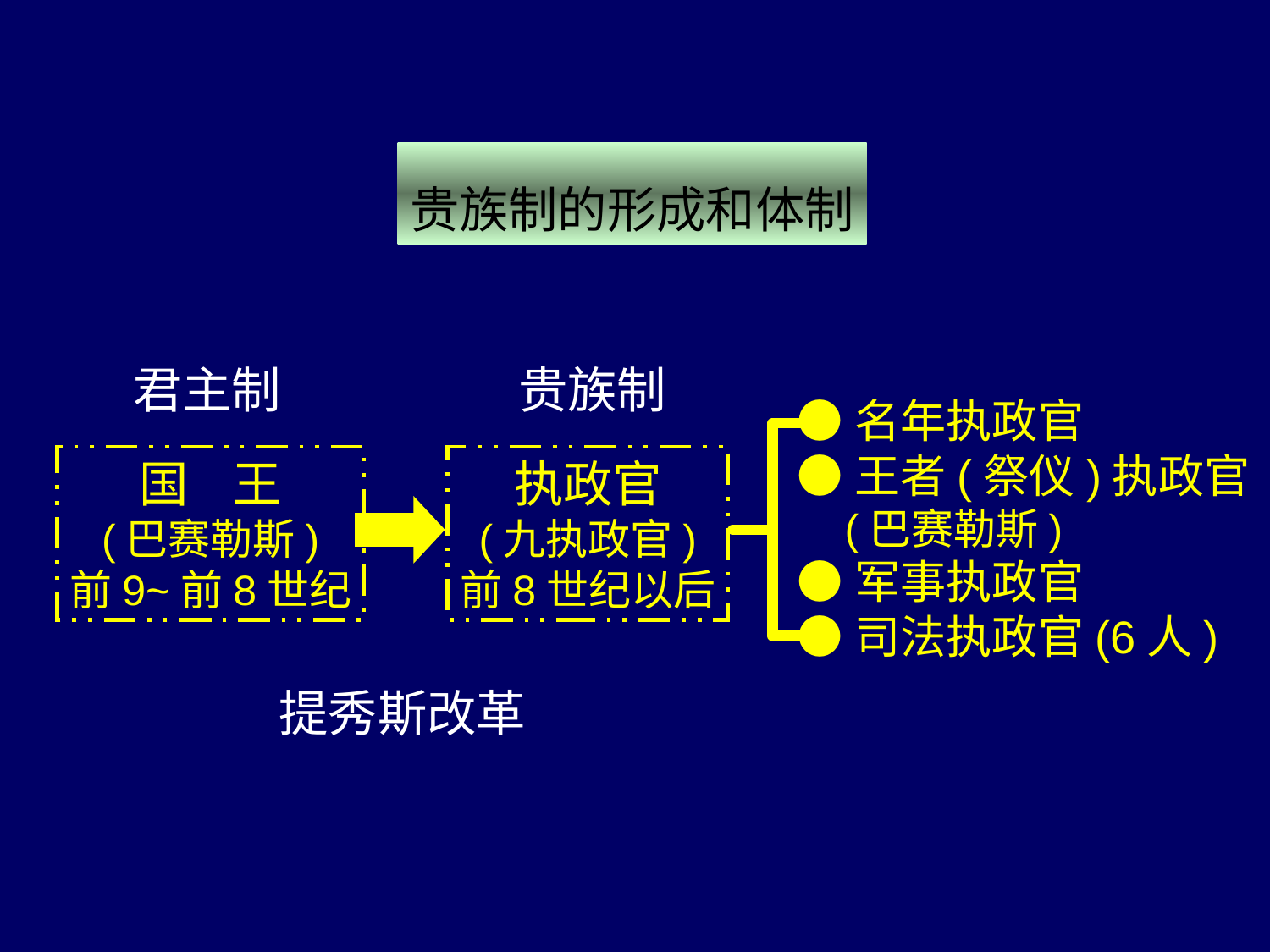

贵族制的形成和体制
君主制
贵族制
●名年执政官
●王者(祭仪)执政官
    (巴赛勒斯)
●军事执政官
●司法执政官(6人)

国    王
(巴赛勒斯)
前9~前8世纪
执政官
(九执政官)
前8世纪以后

提秀斯改革